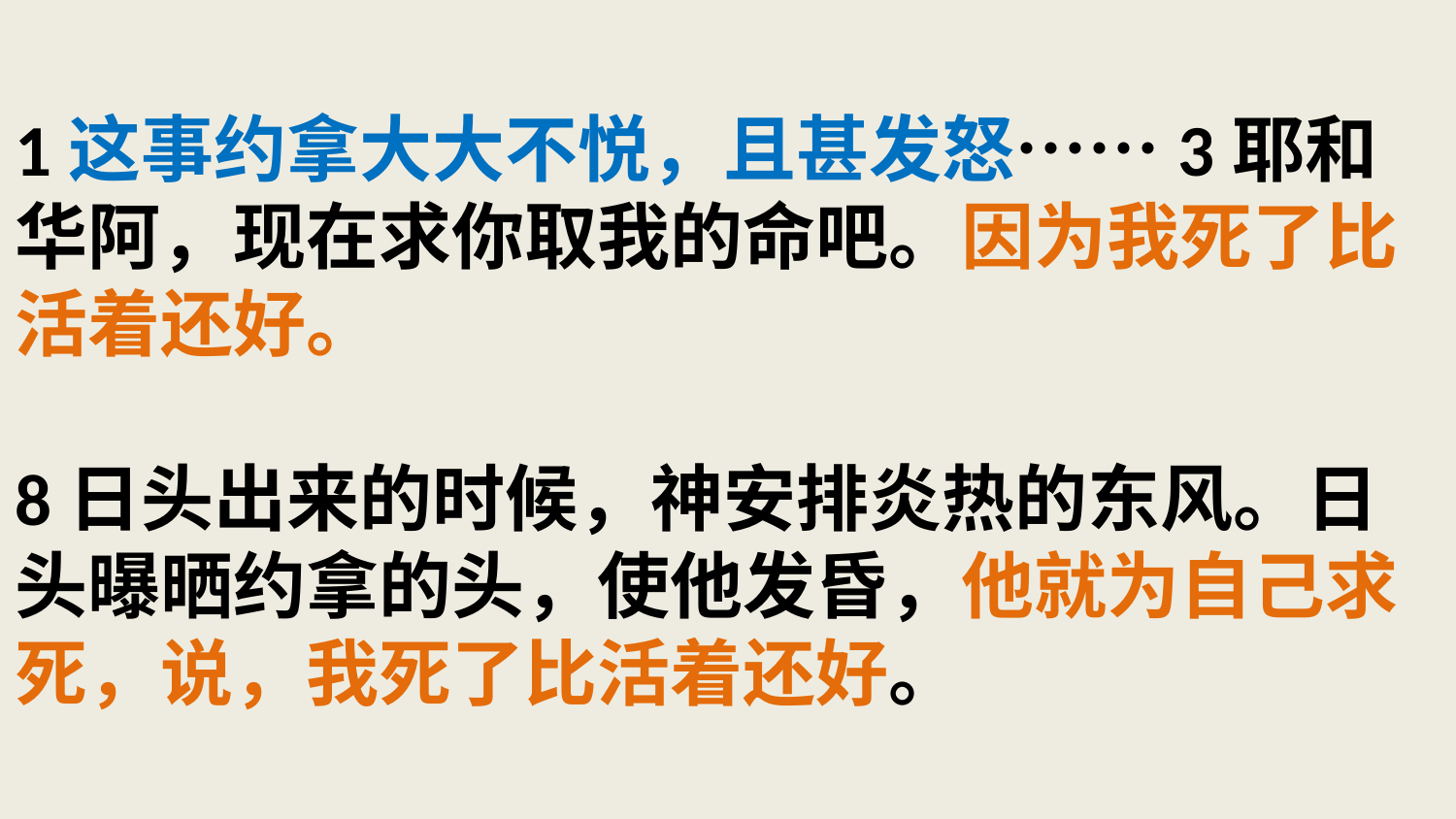

# 1这事约拿大大不悦，且甚发怒……3耶和华阿，现在求你取我的命吧。因为我死了比活着还好。 8日头出来的时候，神安排炎热的东风。日头曝晒约拿的头，使他发昏，他就为自己求死，说，我死了比活着还好。